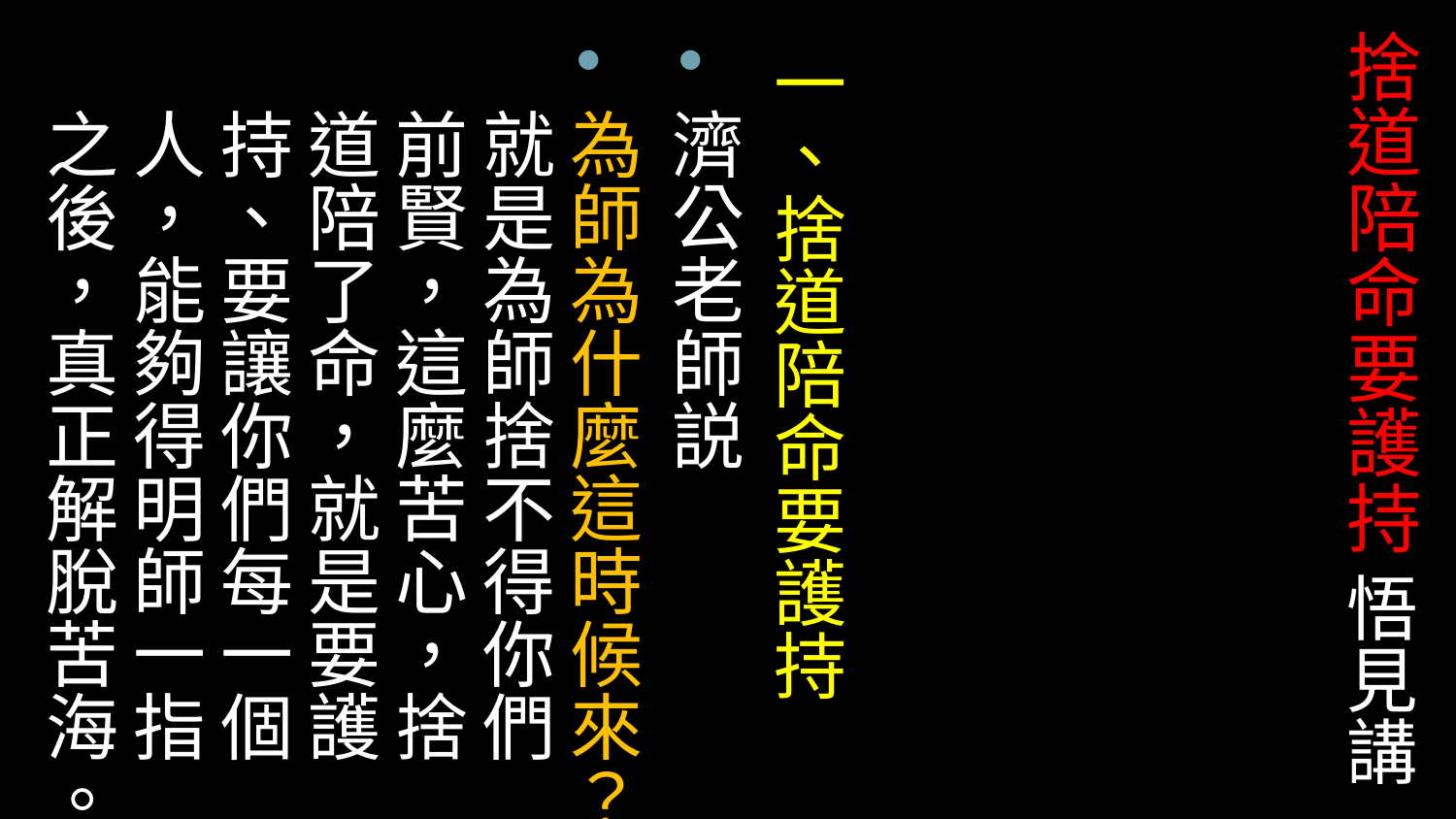

# 捨道陪命要護持 悟見講
一、捨道陪命要護持
濟公老師説
為師為什麼這時候來？就是為師捨不得你們前賢，這麼苦心，捨道陪了命，就是要護持、要讓你們每一個人，能夠得明師一指之後，真正解脫苦海。